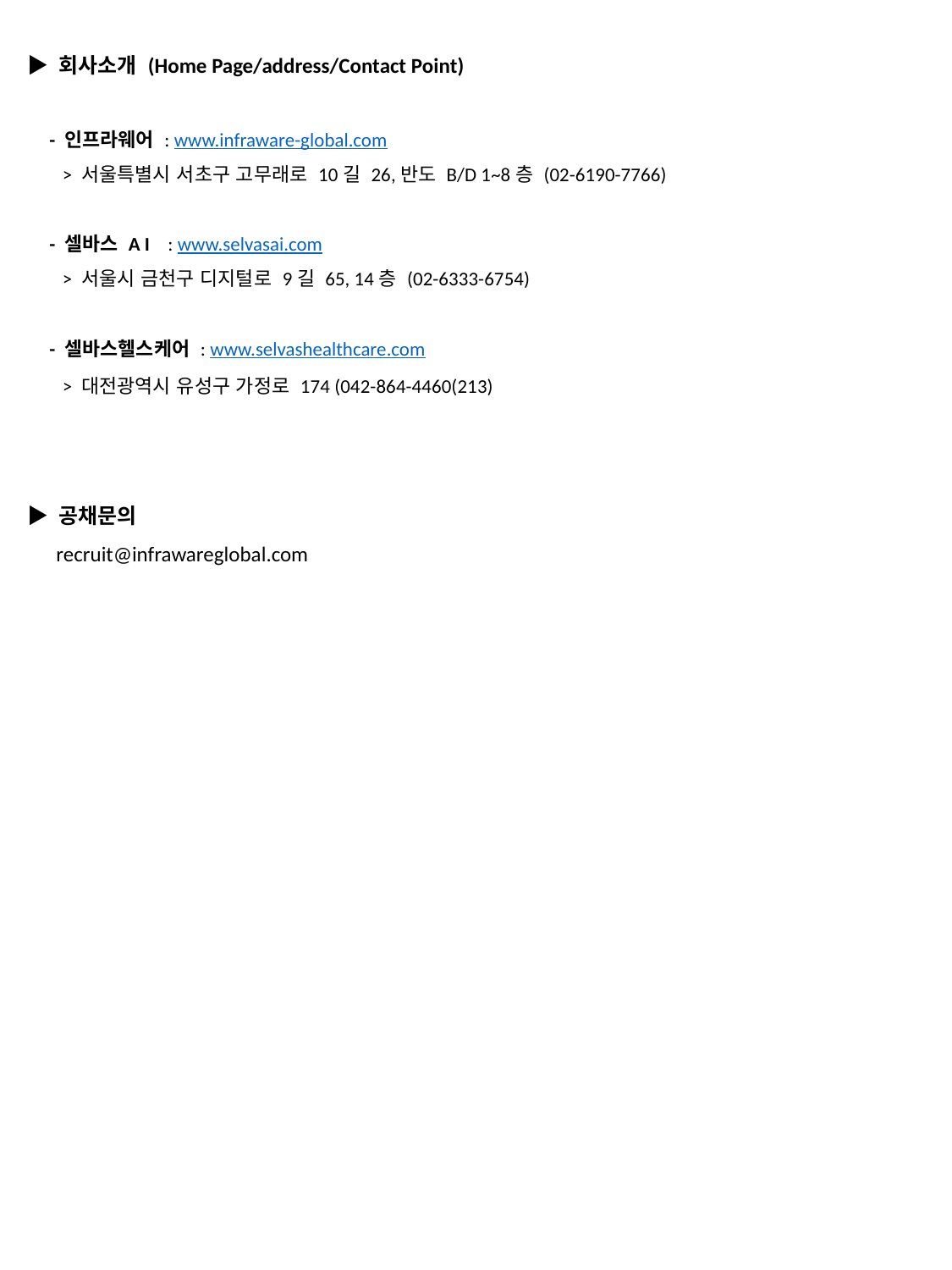

▶ 회사소개 (Home Page/address/Contact Point)

     - 인프라웨어 : www.infraware-global.com
        > 서울특별시 서초구 고무래로 10길 26,반도 B/D 1~8층 (02-6190-7766)

     - 셀바스 A I    : www.selvasai.com
        > 서울시 금천구 디지털로 9길 65, 14층 (02-6333-6754)

     - 셀바스헬스케어 : www.selvashealthcare.com
        > 대전광역시 유성구 가정로 174 (042-864-4460(213)
▶ 공채문의
      recruit@infrawareglobal.com